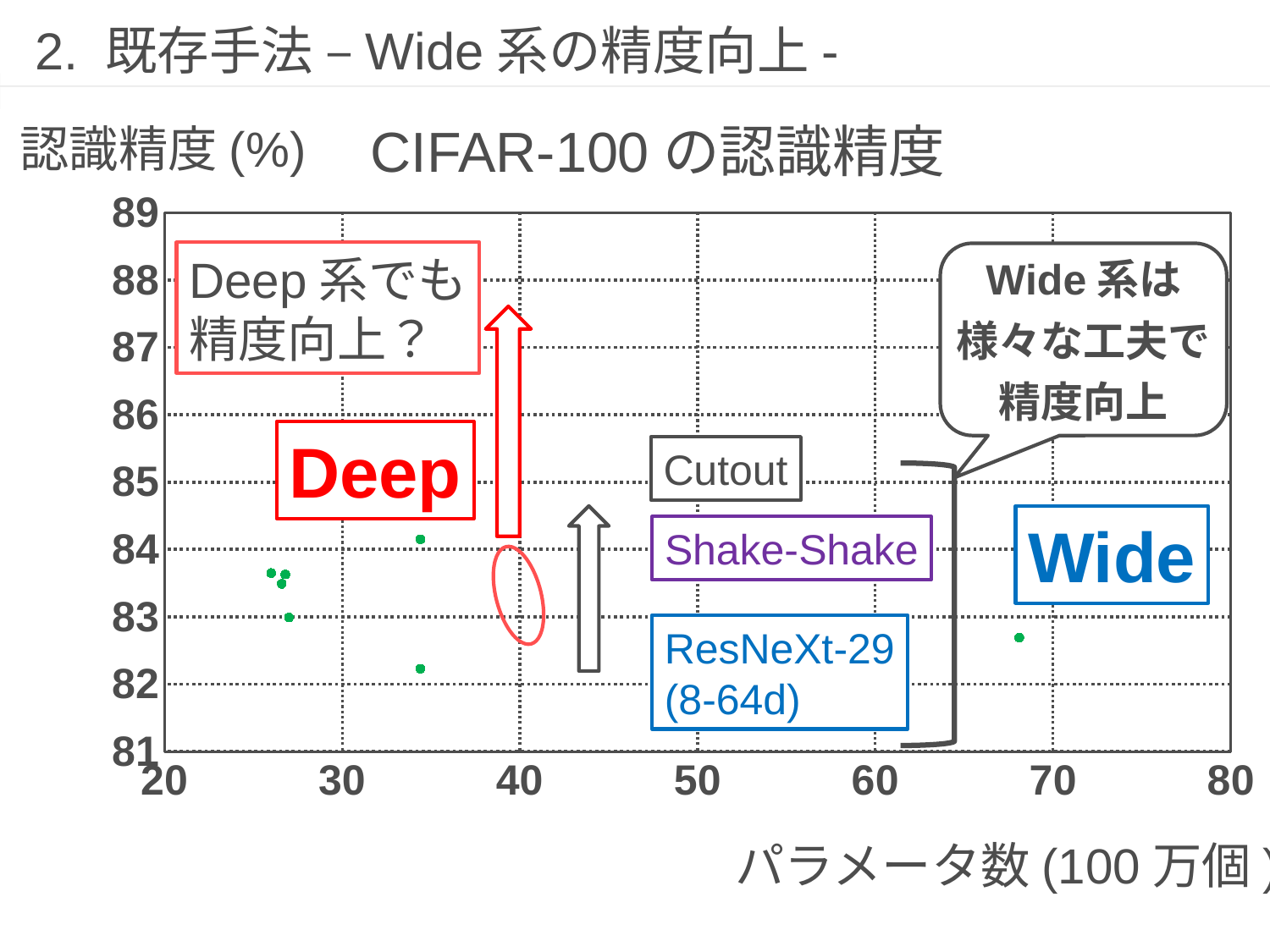

# 2. 既存手法 –Wide系の精度向上-
CIFAR-100の認識精度
認識精度(%)

### Chart

| Category | Y の値 |
|---|---|
Wide系は
様々な工夫で
精度向上
Deep系でも
精度向上？

Deep
Cutout

Wide
Shake-Shake

ResNeXt-29
(8-64d)
パラメータ数(100万個)